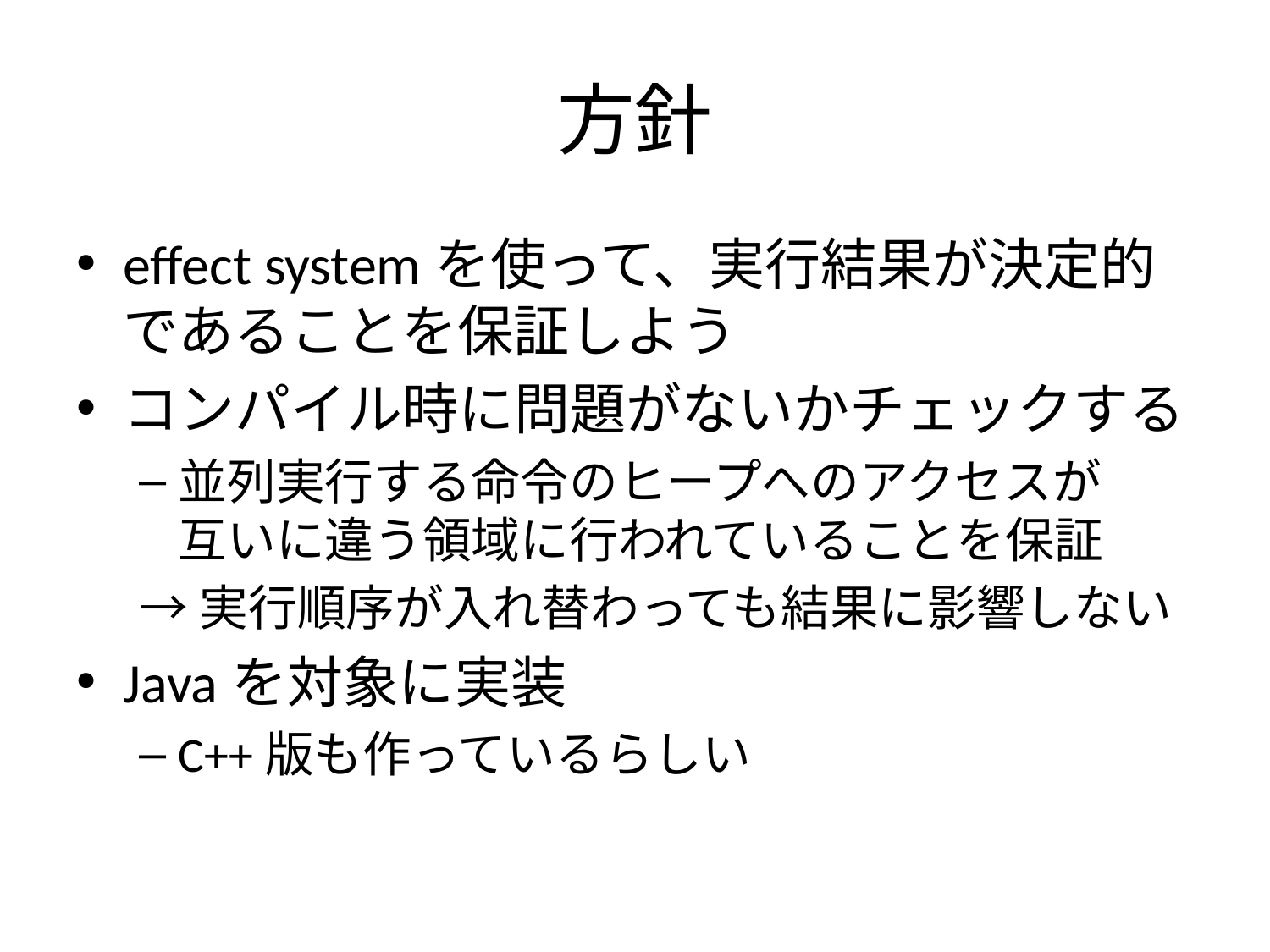

# 方針
effect systemを使って、実行結果が決定的であることを保証しよう
コンパイル時に問題がないかチェックする
並列実行する命令のヒープへのアクセスが
互いに違う領域に行われていることを保証
→実行順序が入れ替わっても結果に影響しない
Javaを対象に実装
C++版も作っているらしい